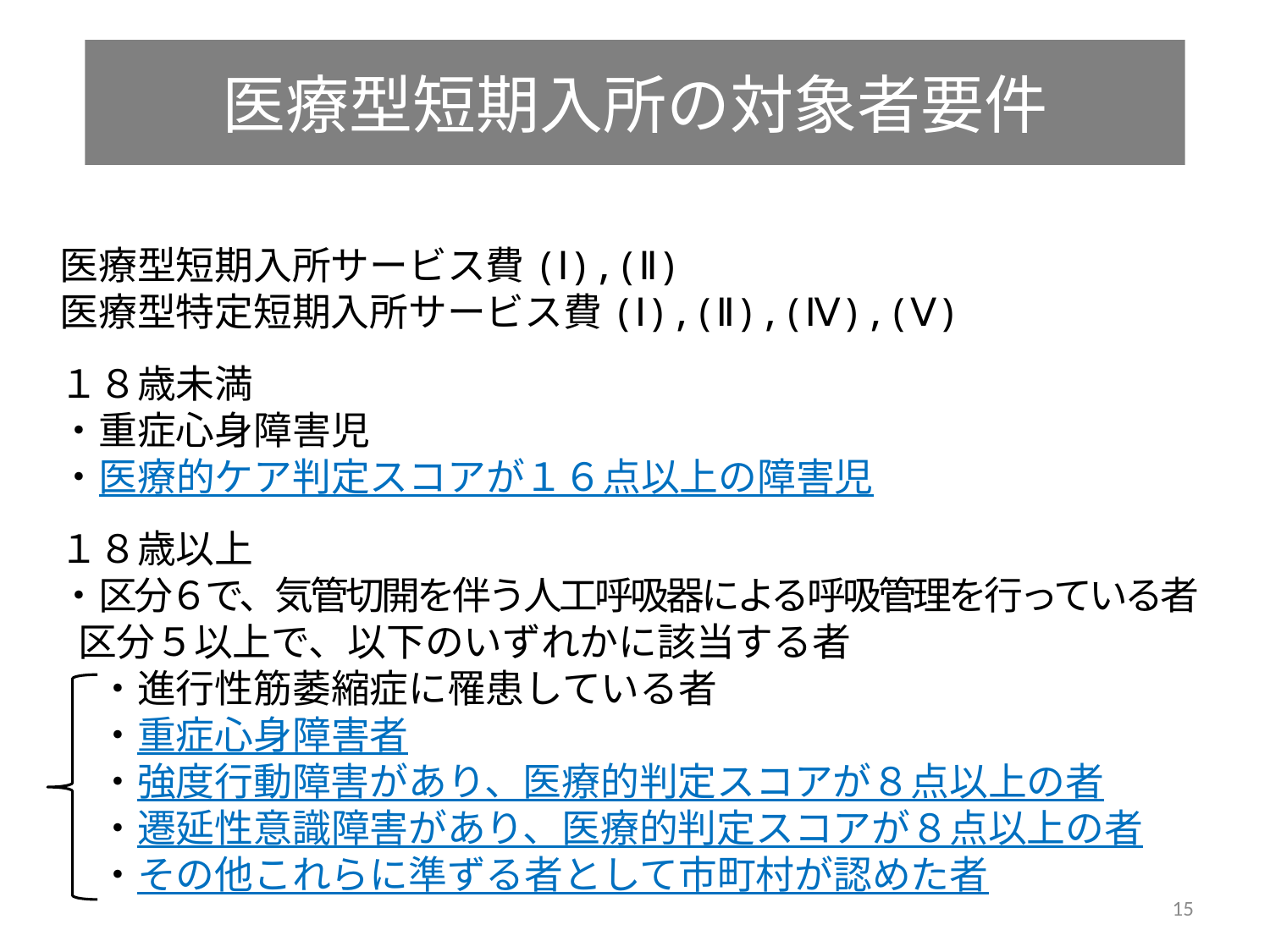

# 医療型短期入所の対象者要件
医療型短期入所サービス費(Ⅰ),(Ⅱ)
医療型特定短期入所サービス費(Ⅰ),(Ⅱ),(Ⅳ),(Ⅴ)

１８歳未満
・重症心身障害児
・医療的ケア判定スコアが１６点以上の障害児

１８歳以上
・区分６で、気管切開を伴う人工呼吸器による呼吸管理を行っている者
 区分５以上で、以下のいずれかに該当する者
　・進行性筋萎縮症に罹患している者
　・重症心身障害者
　・強度行動障害があり、医療的判定スコアが８点以上の者
　・遷延性意識障害があり、医療的判定スコアが８点以上の者
　・その他これらに準ずる者として市町村が認めた者

15